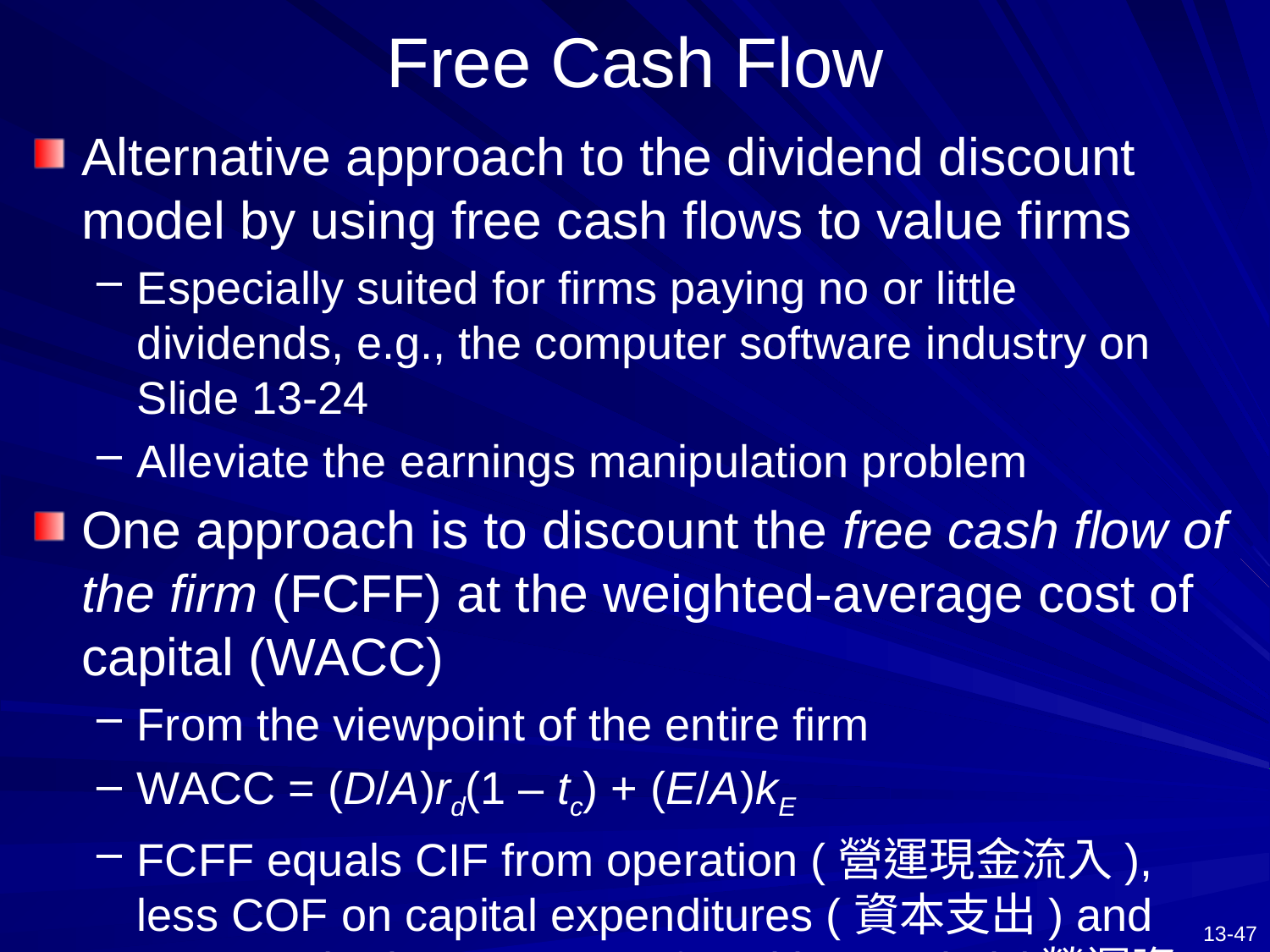

# Free Cash Flow
Alternative approach to the dividend discount model by using free cash flows to value firms
Especially suited for firms paying no or little dividends, e.g., the computer software industry on Slide 13-24
Alleviate the earnings manipulation problem
One approach is to discount the free cash flow of the firm (FCFF) at the weighted-average cost of capital (WACC)
From the viewpoint of the entire firm
WACC = (D/A)rd(1 – tc) + (E/A)kE
FCFF equals CIF from operation (營運現金流入), less COF on capital expenditures (資本支出) and COF on the investments of working capital (營運資金)